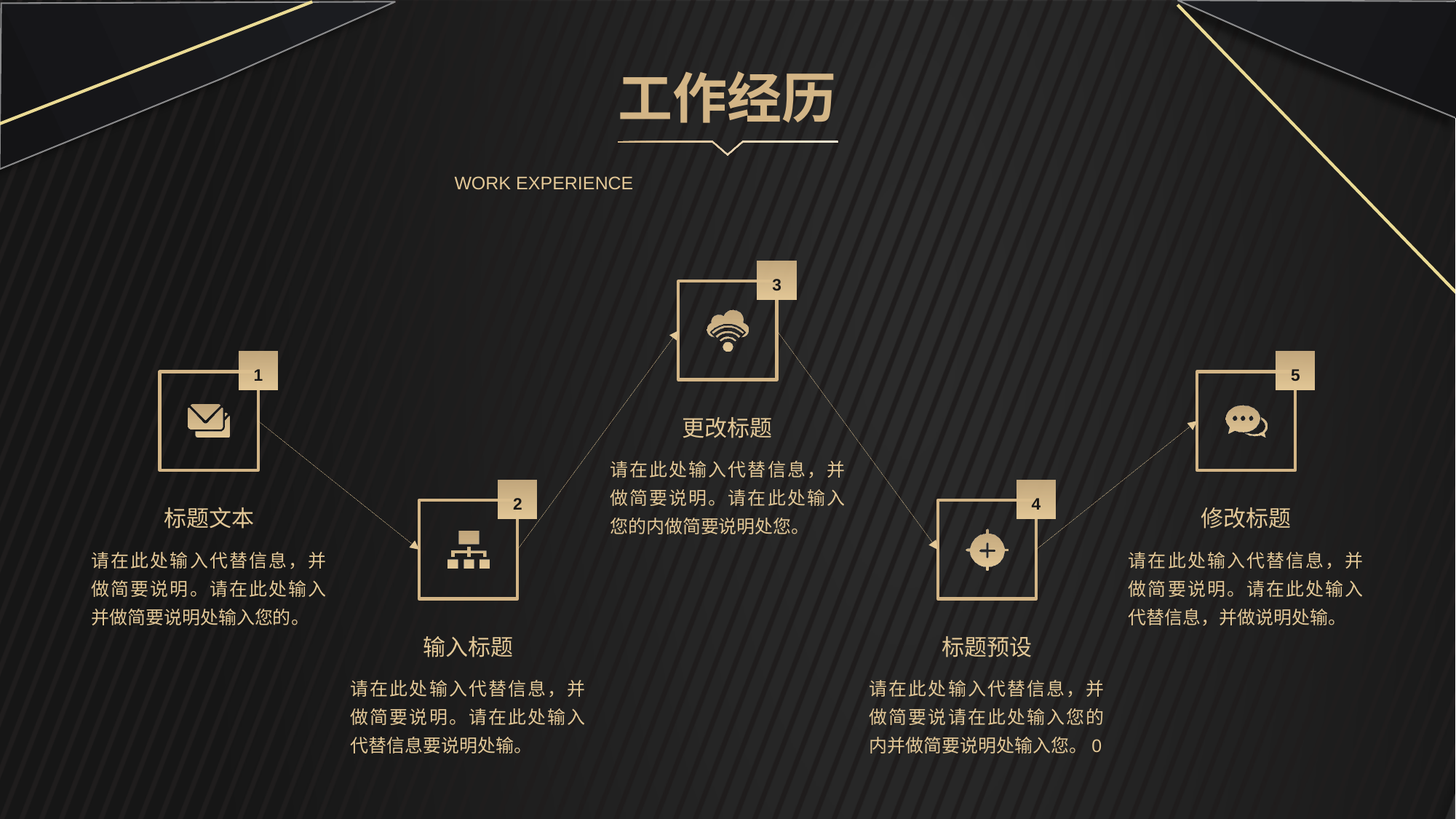

工作经历
work experience
3

1
5

更改标题
请在此处输入代替信息，并做简要说明。请在此处输入您的内做简要说明处您。
2
4
标题文本
请在此处输入代替信息，并做简要说明。请在此处输入并做简要说明处输入您的。

修改标题
请在此处输入代替信息，并做简要说明。请在此处输入代替信息，并做说明处输。

输入标题
请在此处输入代替信息，并做简要说明。请在此处输入代替信息要说明处输。
标题预设
请在此处输入代替信息，并做简要说请在此处输入您的内并做简要说明处输入您。0